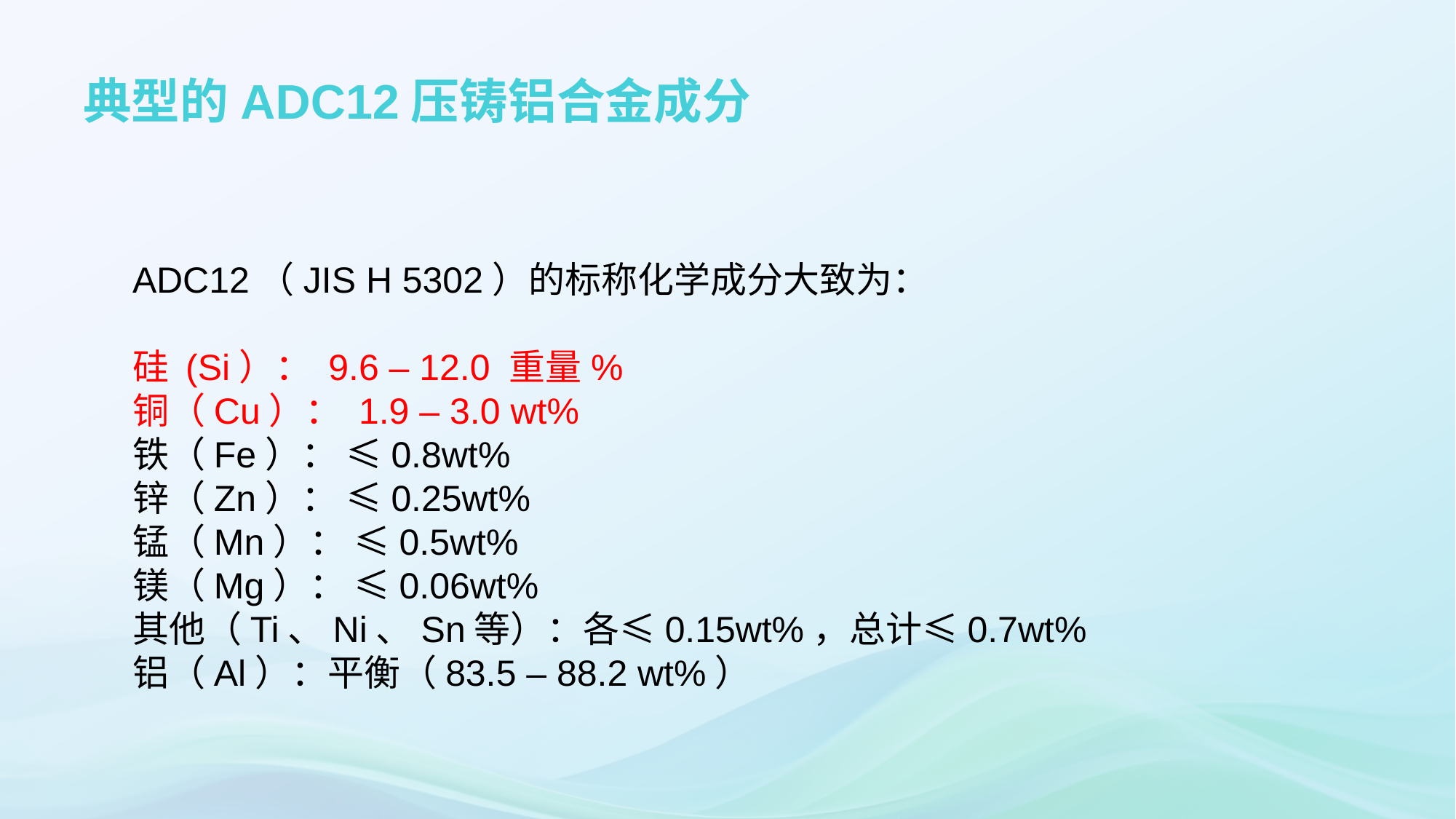

# 典型的ADC12压铸铝合金成分

ADC12（JIS H 5302）的标称化学成分大致为：

硅 (Si）： 9.6 – 12.0 重量%
铜（Cu）： 1.9 – 3.0 wt%
铁（Fe）： ≤0.8wt%
锌（Zn）： ≤0.25wt%
锰（Mn）： ≤0.5wt%
镁（Mg）： ≤0.06wt%
其他（Ti、Ni、Sn等）：各≤0.15wt%，总计≤0.7wt%
铝（Al）：平衡（83.5 – 88.2 wt%）